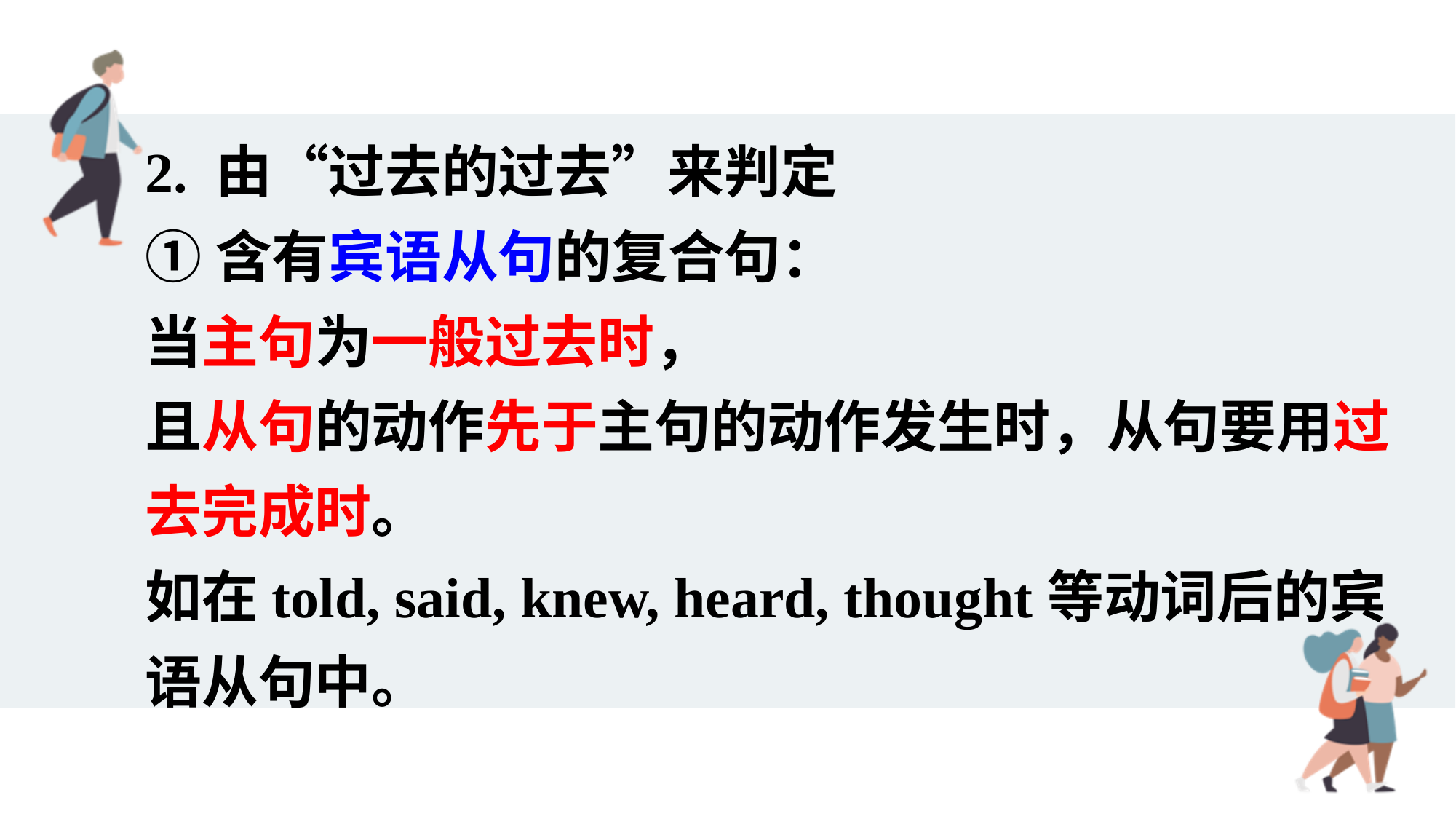

2. 由“过去的过去”来判定
①含有宾语从句的复合句：
当主句为一般过去时，
且从句的动作先于主句的动作发生时，从句要用过去完成时。
如在told, said, knew, heard, thought等动词后的宾语从句中。